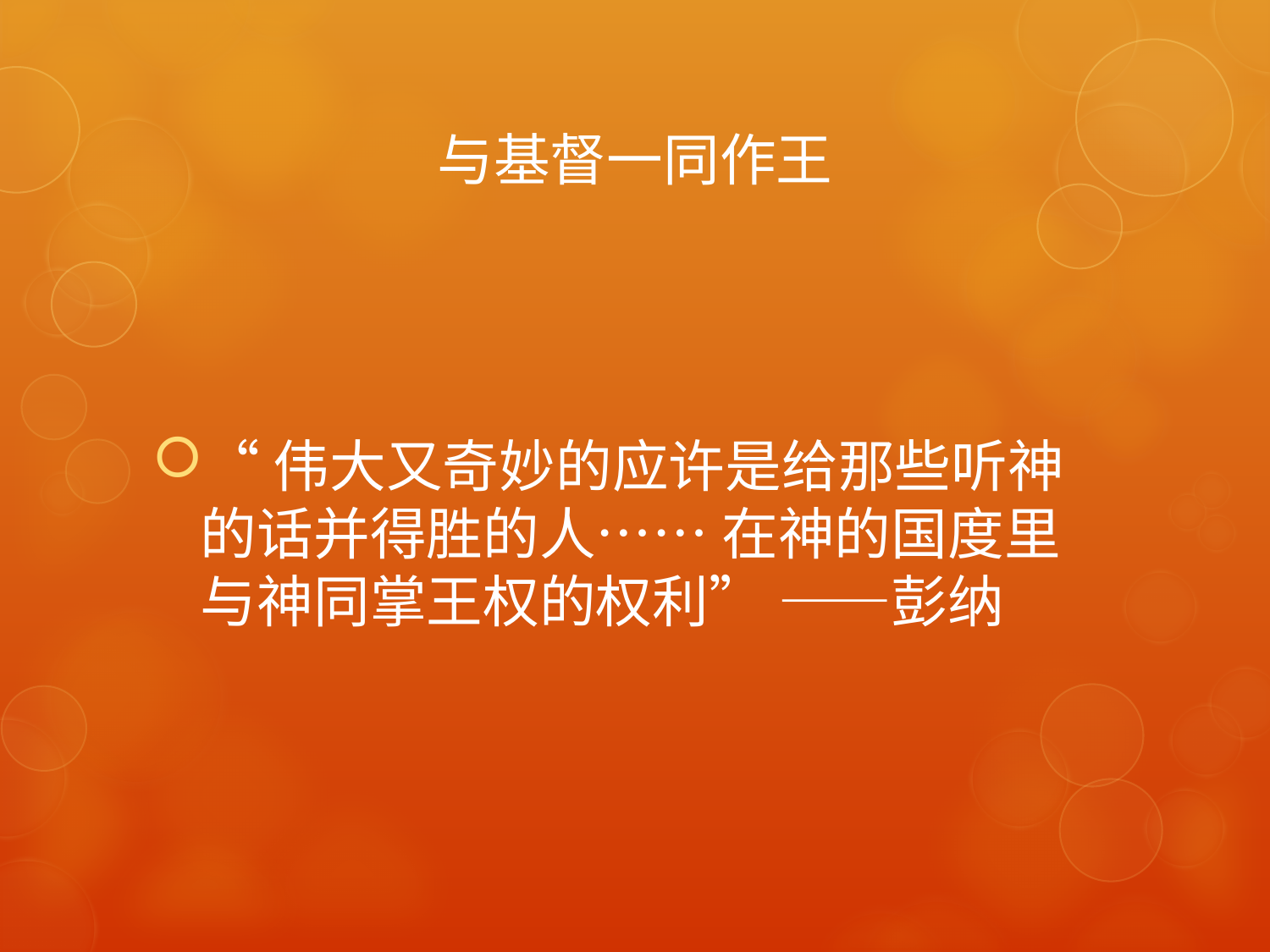

# 与基督一同作王
“伟大又奇妙的应许是给那些听神的话并得胜的人…… 在神的国度里与神同掌王权的权利” ——彭纳